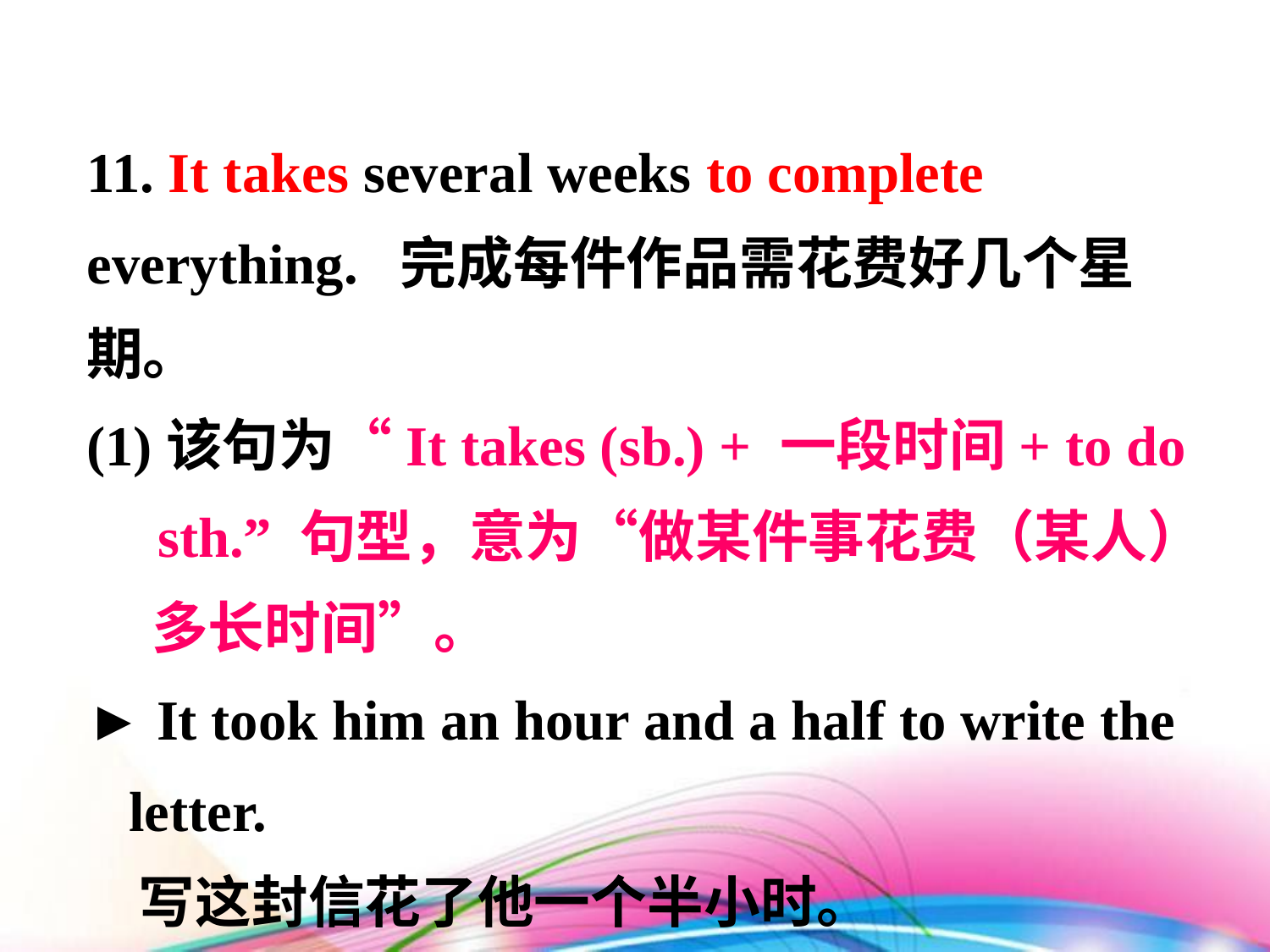

11. It takes several weeks to complete
everything.  完成每件作品需花费好几个星期。
(1)该句为“It takes (sb.) + 一段时间+ to do
     sth.” 句型，意为“做某件事花费（某人）
    多长时间”。
► It took him an hour and a half to write the
   letter.
   写这封信花了他一个半小时。